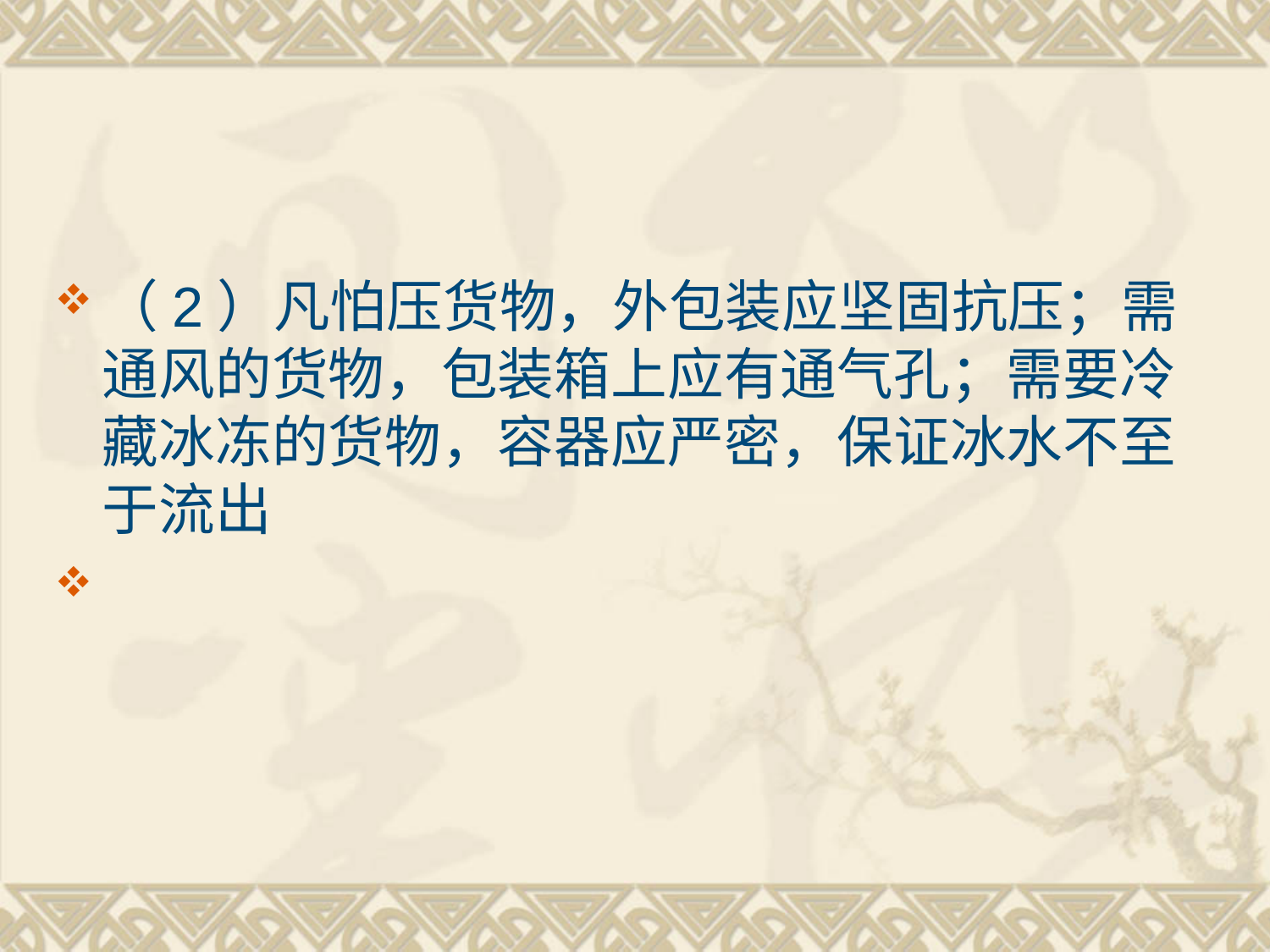

#
（2）凡怕压货物，外包装应坚固抗压；需通风的货物，包装箱上应有通气孔；需要冷藏冰冻的货物，容器应严密，保证冰水不至于流出